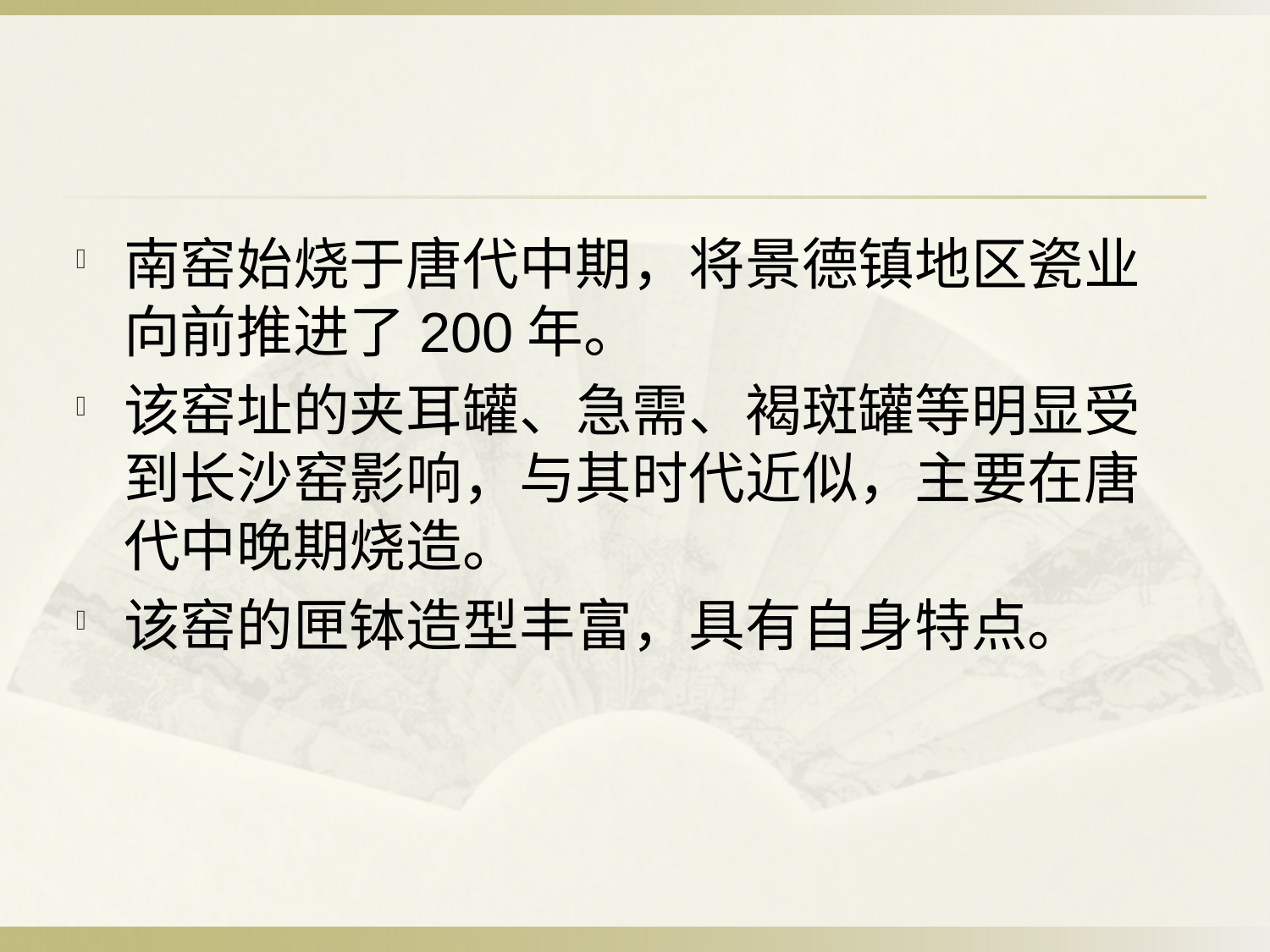

#
南窑始烧于唐代中期，将景德镇地区瓷业向前推进了200年。
该窑址的夹耳罐、急需、褐斑罐等明显受到长沙窑影响，与其时代近似，主要在唐代中晚期烧造。
该窑的匣钵造型丰富，具有自身特点。